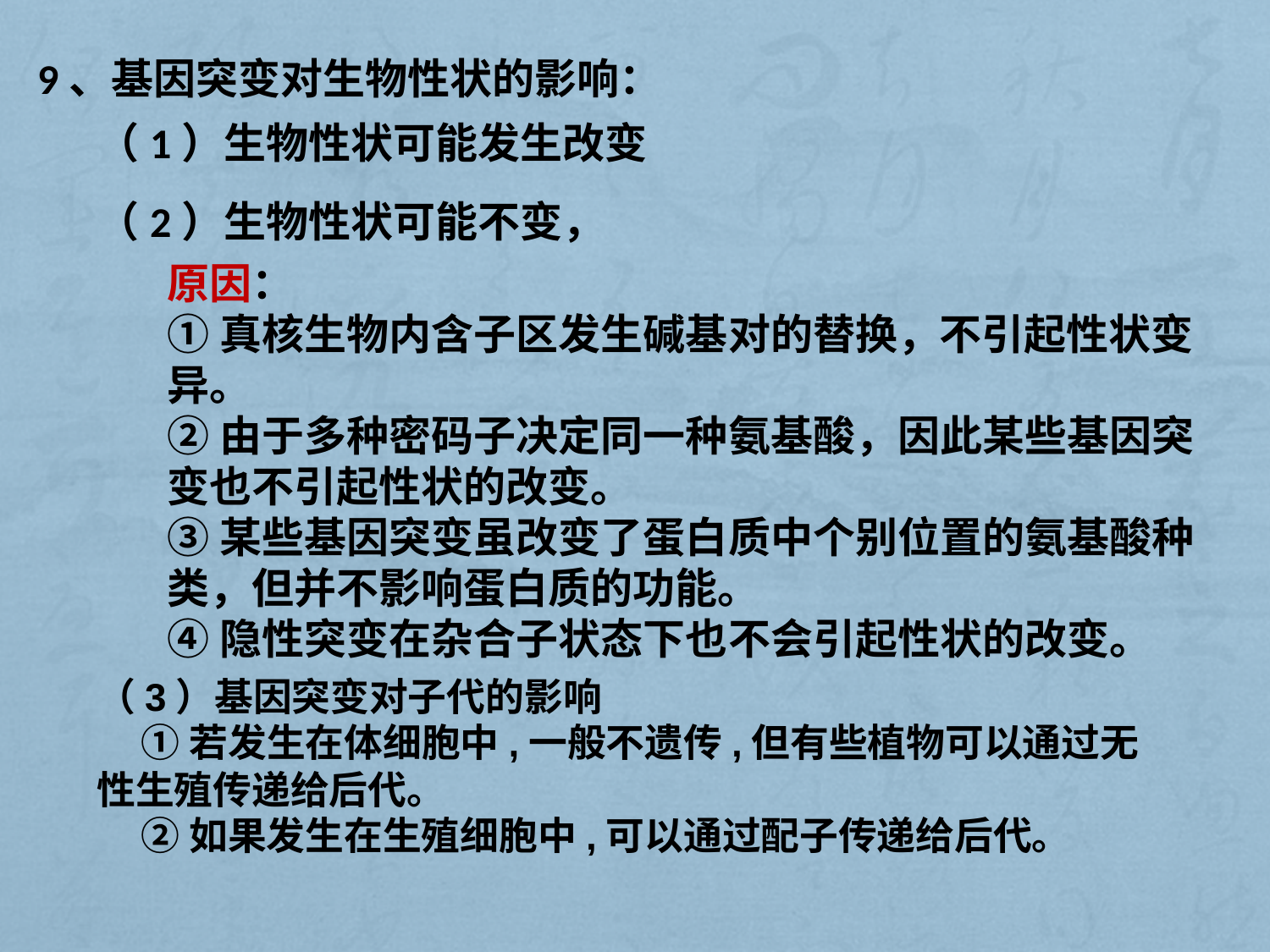

9、基因突变对生物性状的影响：
（1）生物性状可能发生改变
（2）生物性状可能不变，
原因：
①真核生物内含子区发生碱基对的替换，不引起性状变异。
②由于多种密码子决定同一种氨基酸，因此某些基因突变也不引起性状的改变。
③某些基因突变虽改变了蛋白质中个别位置的氨基酸种类，但并不影响蛋白质的功能。
④隐性突变在杂合子状态下也不会引起性状的改变。
（3）基因突变对子代的影响
     ①若发生在体细胞中,一般不遗传,但有些植物可以通过无性生殖传递给后代。
     ②如果发生在生殖细胞中,可以通过配子传递给后代。